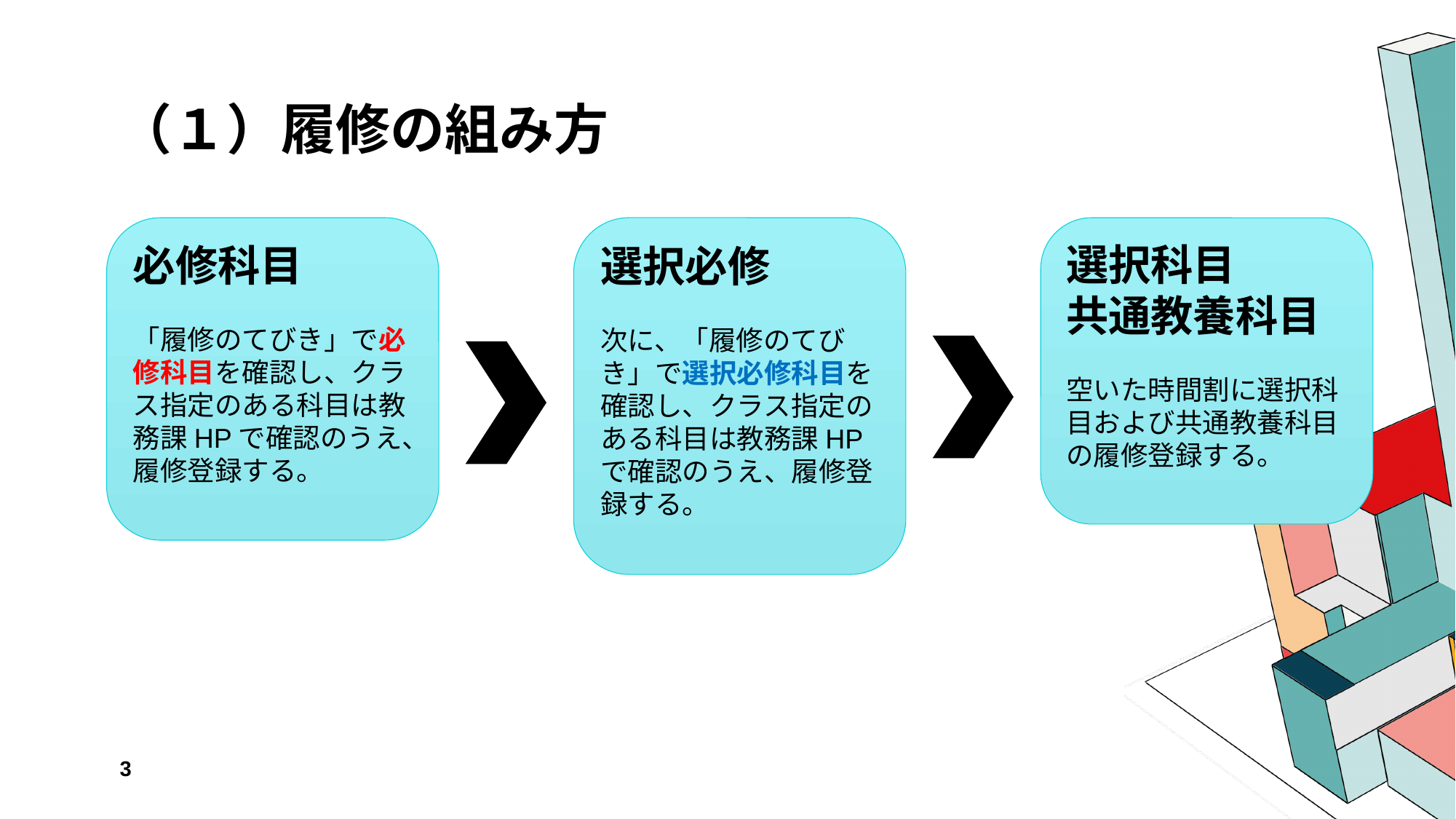

# （１）履修の組み方
選択必修

次に、「履修のてびき」で選択必修科目を確認し、クラス指定のある科目は教務課HPで確認のうえ、履修登録する。

必修科目

「履修のてびき」で必修科目を確認し、クラス指定のある科目は教務課HPで確認のうえ、履修登録する。

選択科目
共通教養科目

空いた時間割に選択科目および共通教養科目の履修登録する。

3